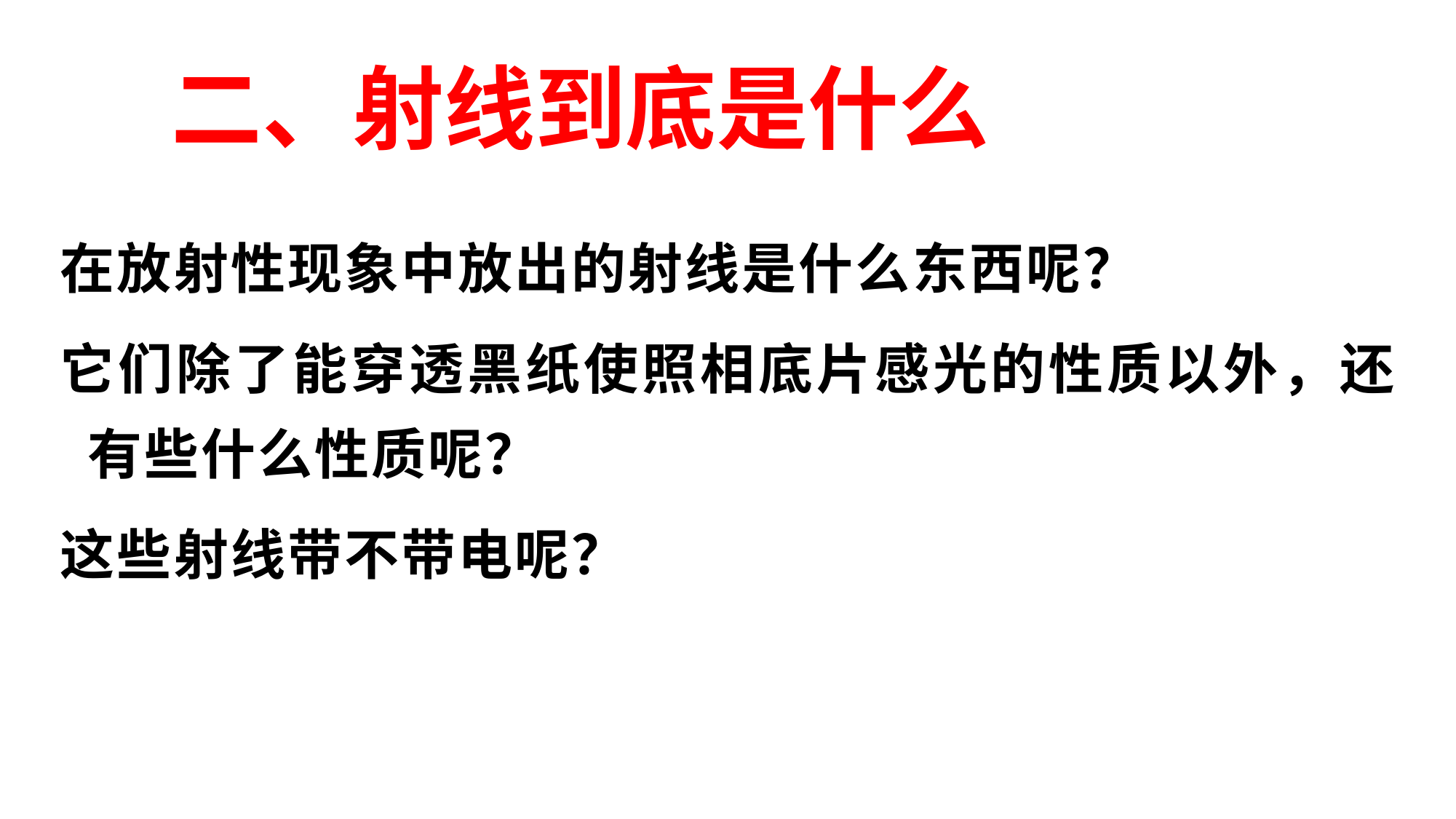

二、射线到底是什么
在放射性现象中放出的射线是什么东西呢？
它们除了能穿透黑纸使照相底片感光的性质以外，还有些什么性质呢？
这些射线带不带电呢？